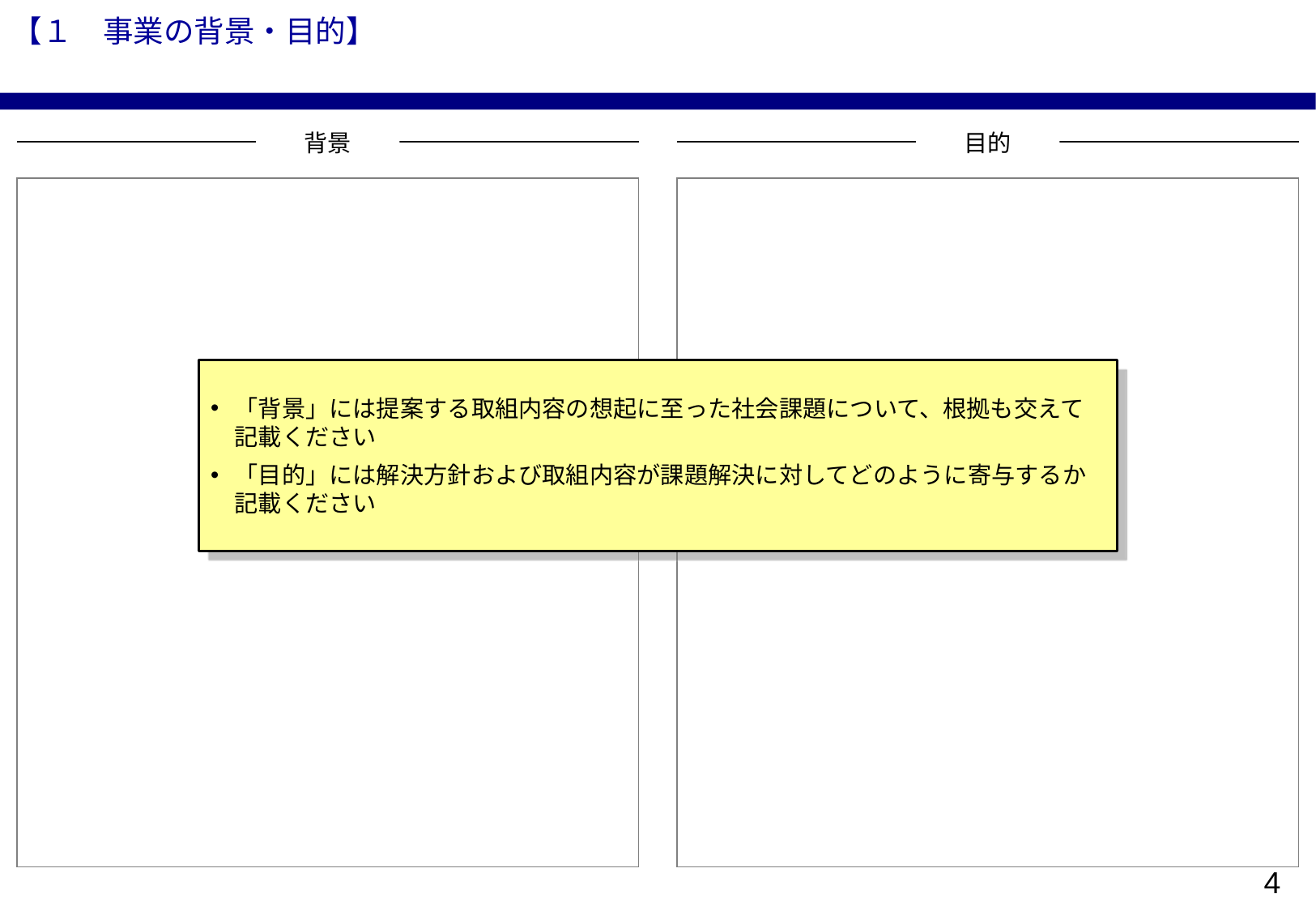

【１　事業の背景・目的】
背景
目的

「背景」には提案する取組内容の想起に至った社会課題について、根拠も交えて記載ください
「目的」には解決方針および取組内容が課題解決に対してどのように寄与するか記載ください